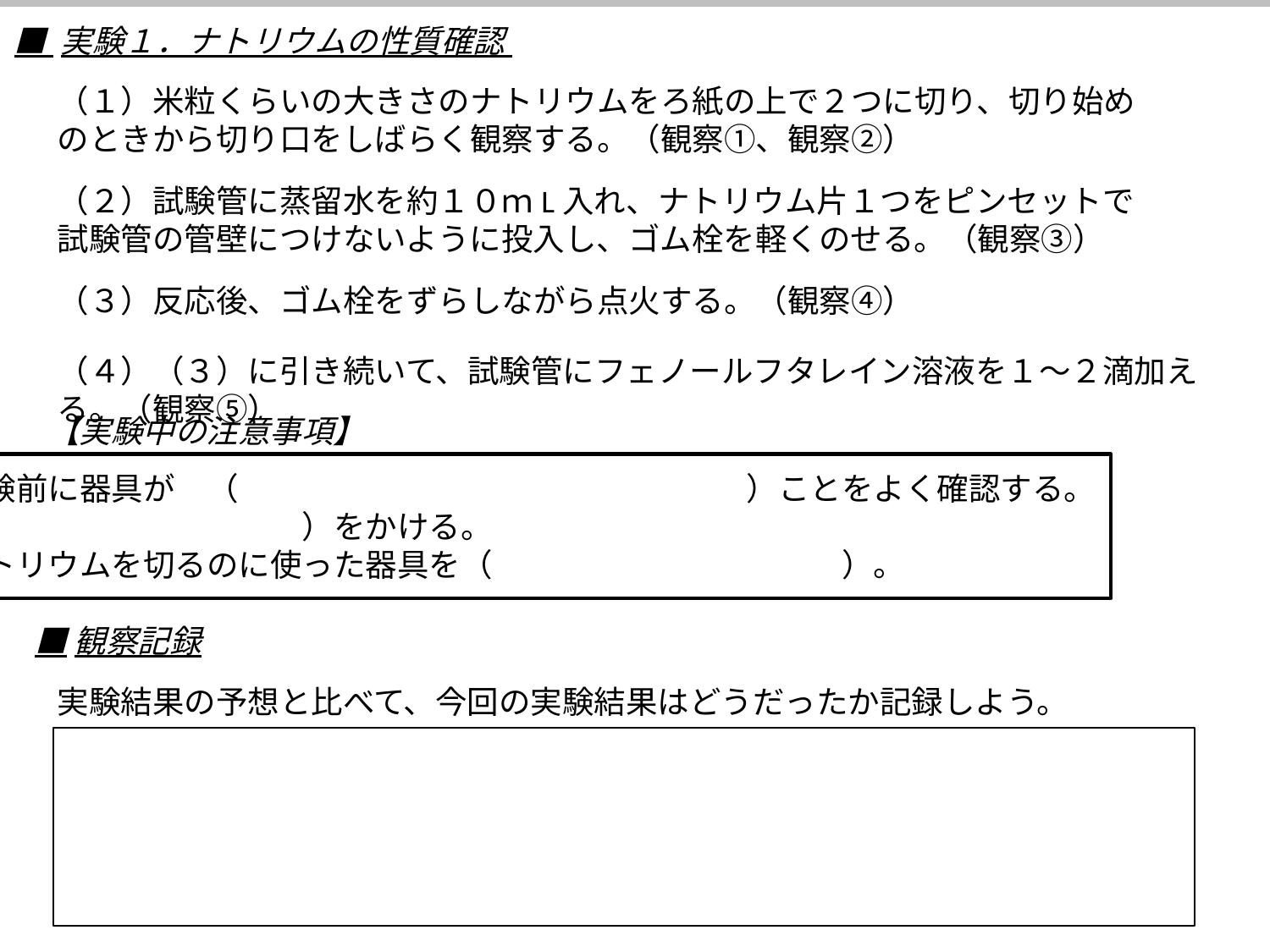

■ 実験１．ナトリウムの性質確認
（１）米粒くらいの大きさのナトリウムをろ紙の上で２つに切り、切り始めのときから切り口をしばらく観察する。（観察①、観察②）
（２）試験管に蒸留水を約１０ｍL入れ、ナトリウム片１つをピンセットで試験管の管壁につけないように投入し、ゴム栓を軽くのせる。（観察③）
（３）反応後、ゴム栓をずらしながら点火する。（観察④）
（４）（３）に引き続いて、試験管にフェノールフタレイン溶液を１～２滴加える。（観察⑤）
【実験中の注意事項】
・実験前に器具が　（　　　　　　　　　　　　　　　　）ことをよく確認する。
・（　　　　　　　　　　）をかける。
・ナトリウムを切るのに使った器具を（　　　　　　　　　　　）。
■観察記録
実験結果の予想と比べて、今回の実験結果はどうだったか記録しよう。